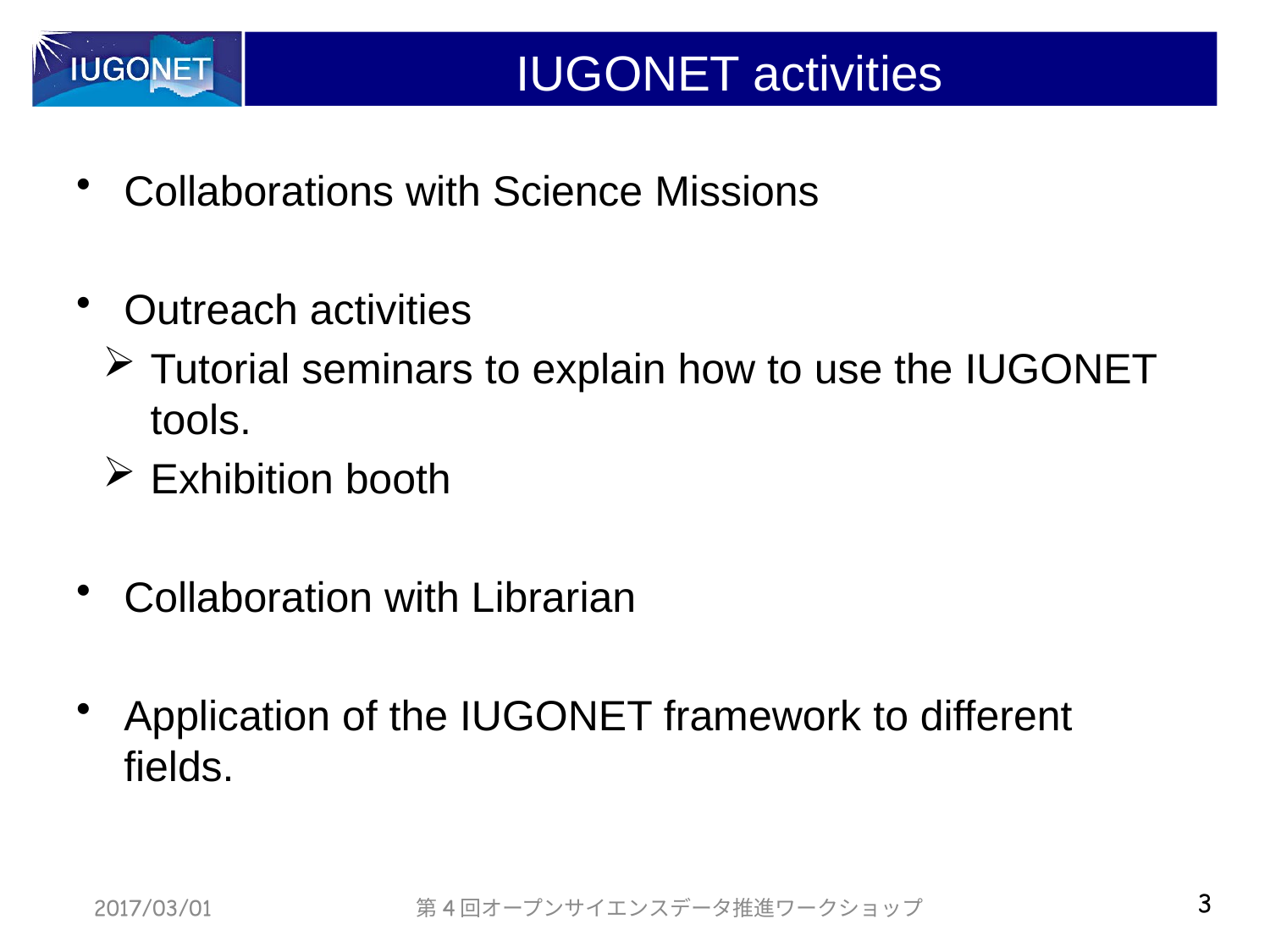

# IUGONET activities
Collaborations with Science Missions

Outreach activities
Tutorial seminars to explain how to use the IUGONET tools.
Exhibition booth

Collaboration with Librarian

Application of the IUGONET framework to different fields.

2017/03/01
第4回オープンサイエンスデータ推進ワークショップ
3